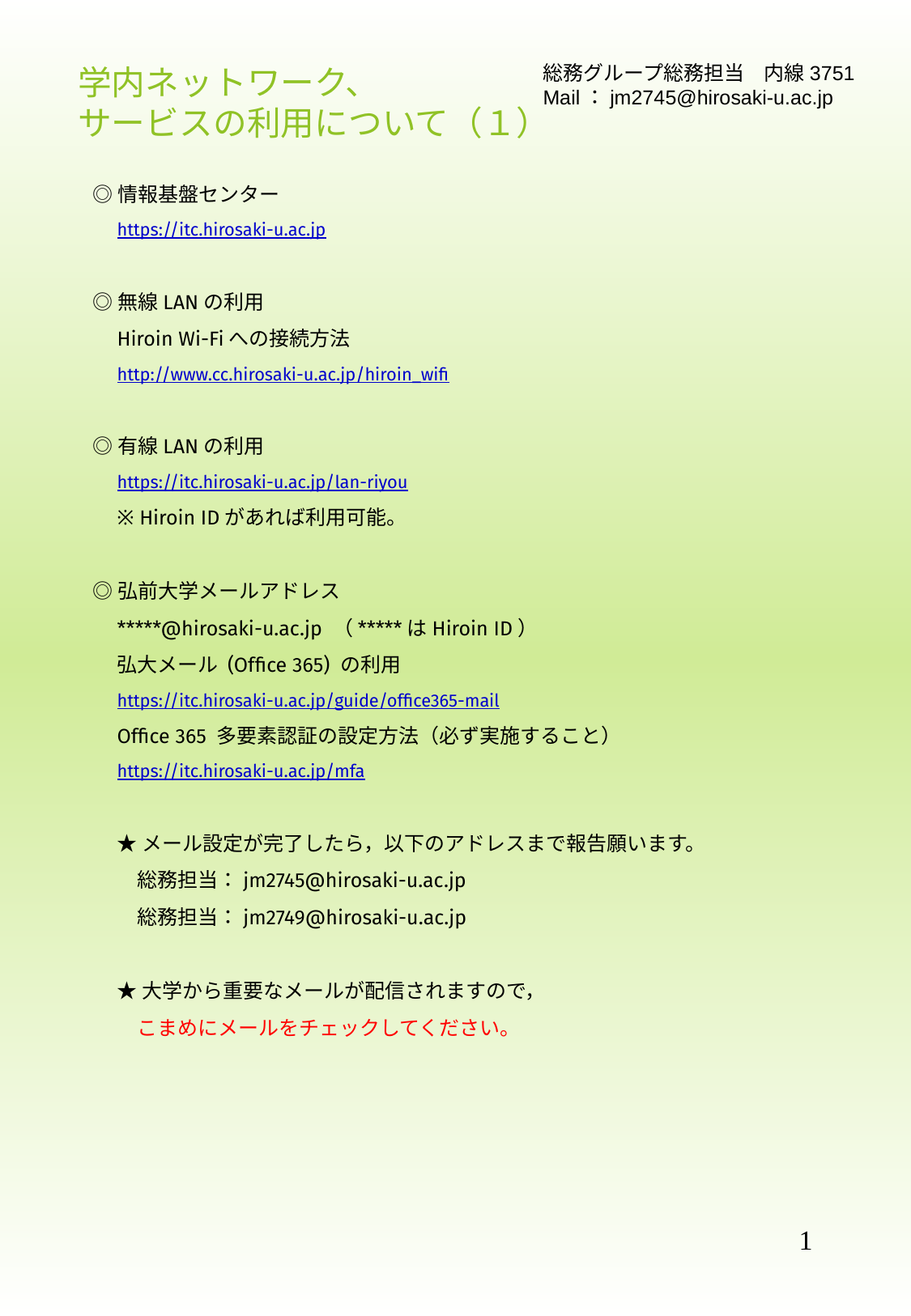

# 学内ネットワーク、 サービスの利用について（１）
総務グループ総務担当　内線3751
Mail：jm2745@hirosaki-u.ac.jp

◎情報基盤センター
https://itc.hirosaki-u.ac.jp

◎無線LANの利用
Hiroin Wi-Fiへの接続方法
http://www.cc.hirosaki-u.ac.jp/hiroin_wifi

◎有線LANの利用
https://itc.hirosaki-u.ac.jp/lan-riyou
※ Hiroin IDがあれば利用可能。

◎弘前大学メールアドレス
*****@hirosaki-u.ac.jp （*****はHiroin ID）
弘大メール (Office 365) の利用
https://itc.hirosaki-u.ac.jp/guide/office365-mail
Office 365 多要素認証の設定方法（必ず実施すること）
https://itc.hirosaki-u.ac.jp/mfa

★メール設定が完了したら，以下のアドレスまで報告願います。
　総務担当：jm2745@hirosaki-u.ac.jp
　総務担当：jm2749@hirosaki-u.ac.jp

★大学から重要なメールが配信されますので，
　こまめにメールをチェックしてください。

1